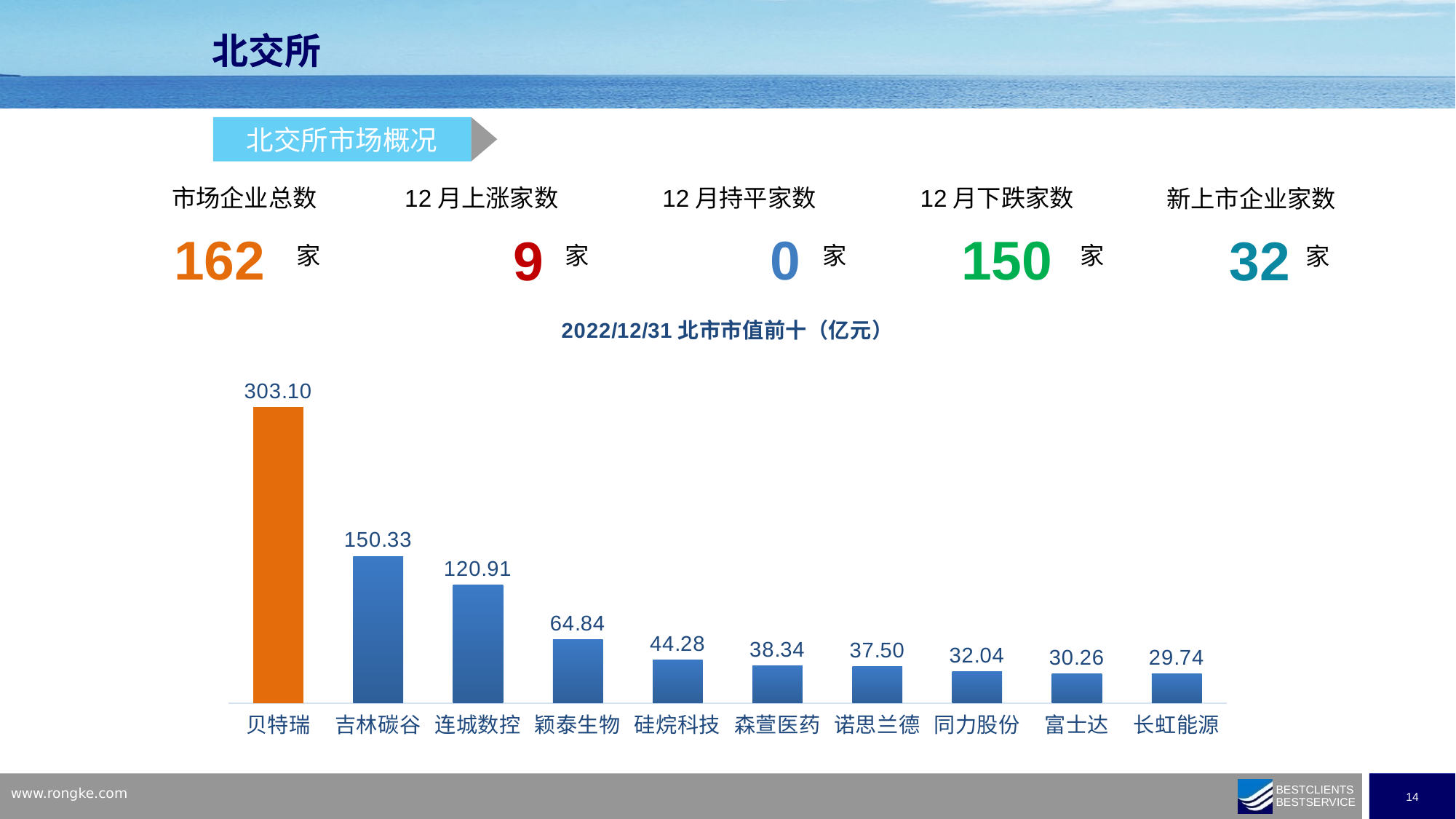

北交所
北交所市场概况

市场企业总数
162
家
12月上涨家数
9
家
12月持平家数
0
家
12月下跌家数
150
家
新上市企业家数
32
家

### Chart: 2022/12/31北市市值前十（亿元）

| Category |  |
|---|---|
| 贝特瑞 | 303.0994 |
| 吉林碳谷 | 150.3326 |
| 连城数控 | 120.9061 |
| 颖泰生物 | 64.8448 |
| 硅烷科技 | 44.2838 |
| 森萱医药 | 38.3373 |
| 诺思兰德 | 37.498 |
| 同力股份 | 32.0388 |
| 富士达 | 30.2618 |
| 长虹能源 | 29.7431 |